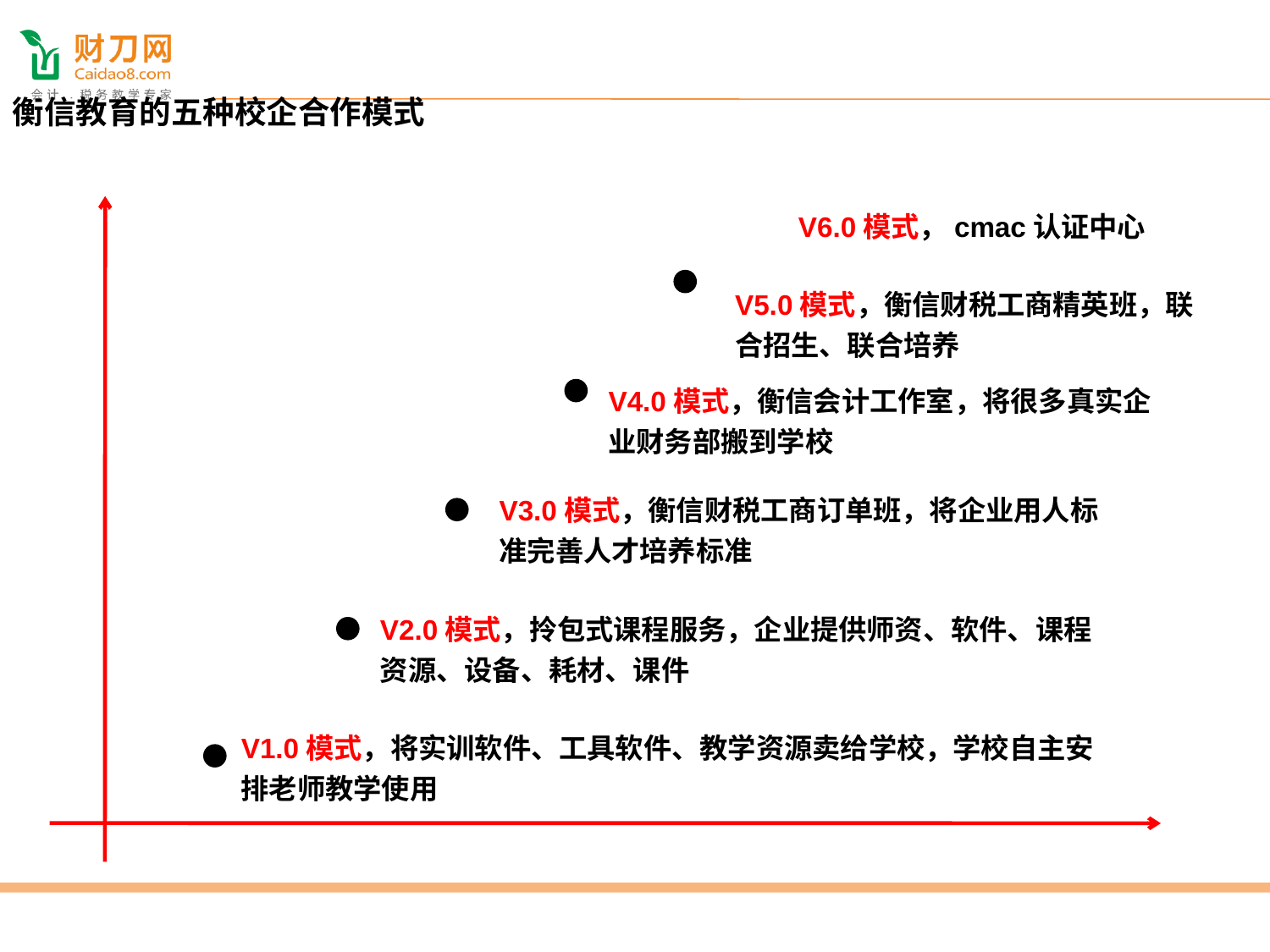

衡信教育的五种校企合作模式

V6.0模式，cmac认证中心

V5.0模式，衡信财税工商精英班，联合招生、联合培养
V4.0模式，衡信会计工作室，将很多真实企业财务部搬到学校

V3.0模式，衡信财税工商订单班，将企业用人标准完善人才培养标准

V2.0模式，拎包式课程服务，企业提供师资、软件、课程资源、设备、耗材、课件

V1.0模式，将实训软件、工具软件、教学资源卖给学校，学校自主安排老师教学使用